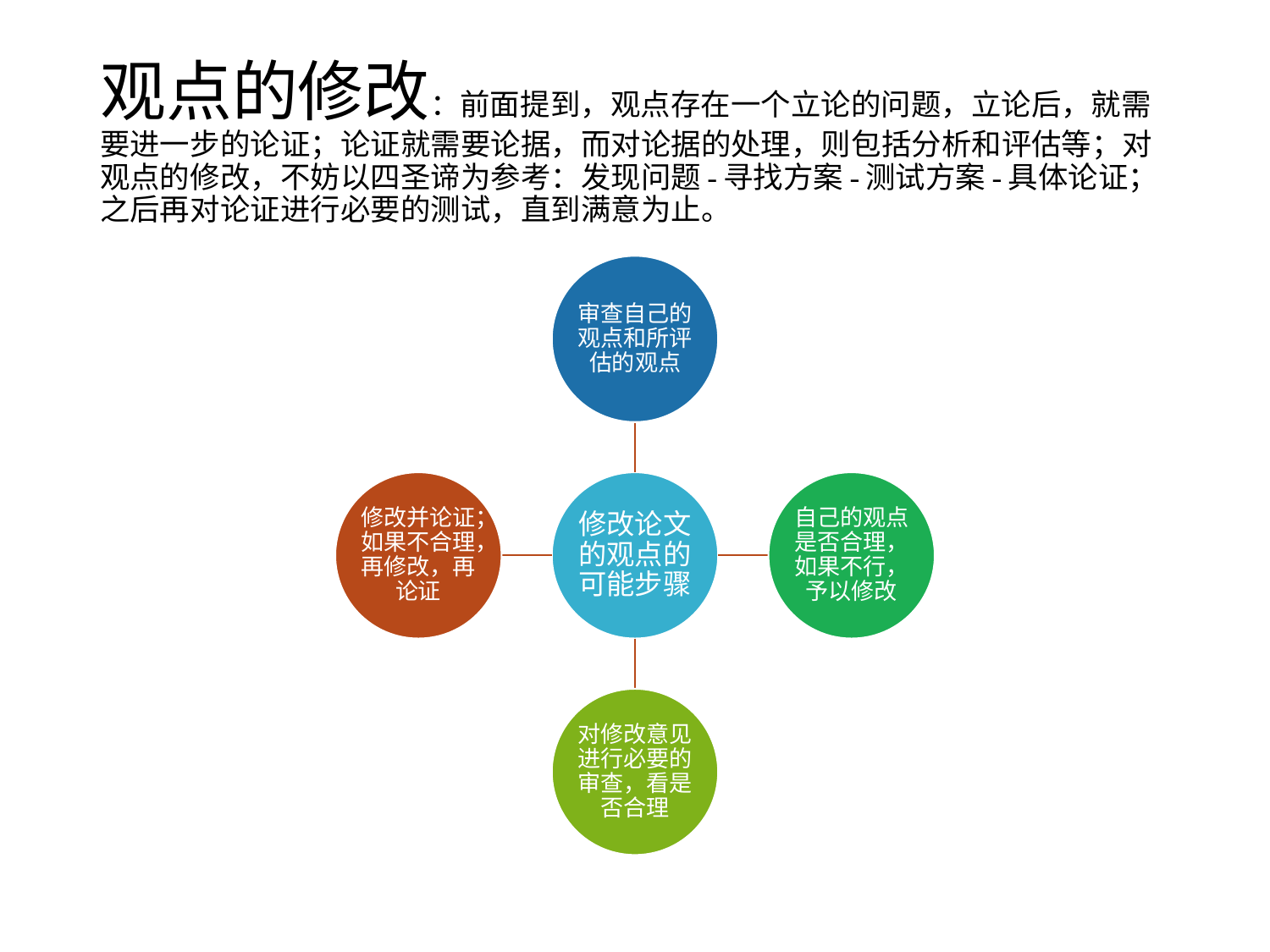

# 观点的修改：前面提到，观点存在一个立论的问题，立论后，就需要进一步的论证；论证就需要论据，而对论据的处理，则包括分析和评估等；对观点的修改，不妨以四圣谛为参考：发现问题-寻找方案-测试方案-具体论证；之后再对论证进行必要的测试，直到满意为止。
修改论文的观点的可能步骤

审查自己的观点和所评估的观点

自己的观点是否合理，如果不行，予以修改

对修改意见进行必要的审查，看是否合理

修改并论证；如果不合理，再修改，再论证